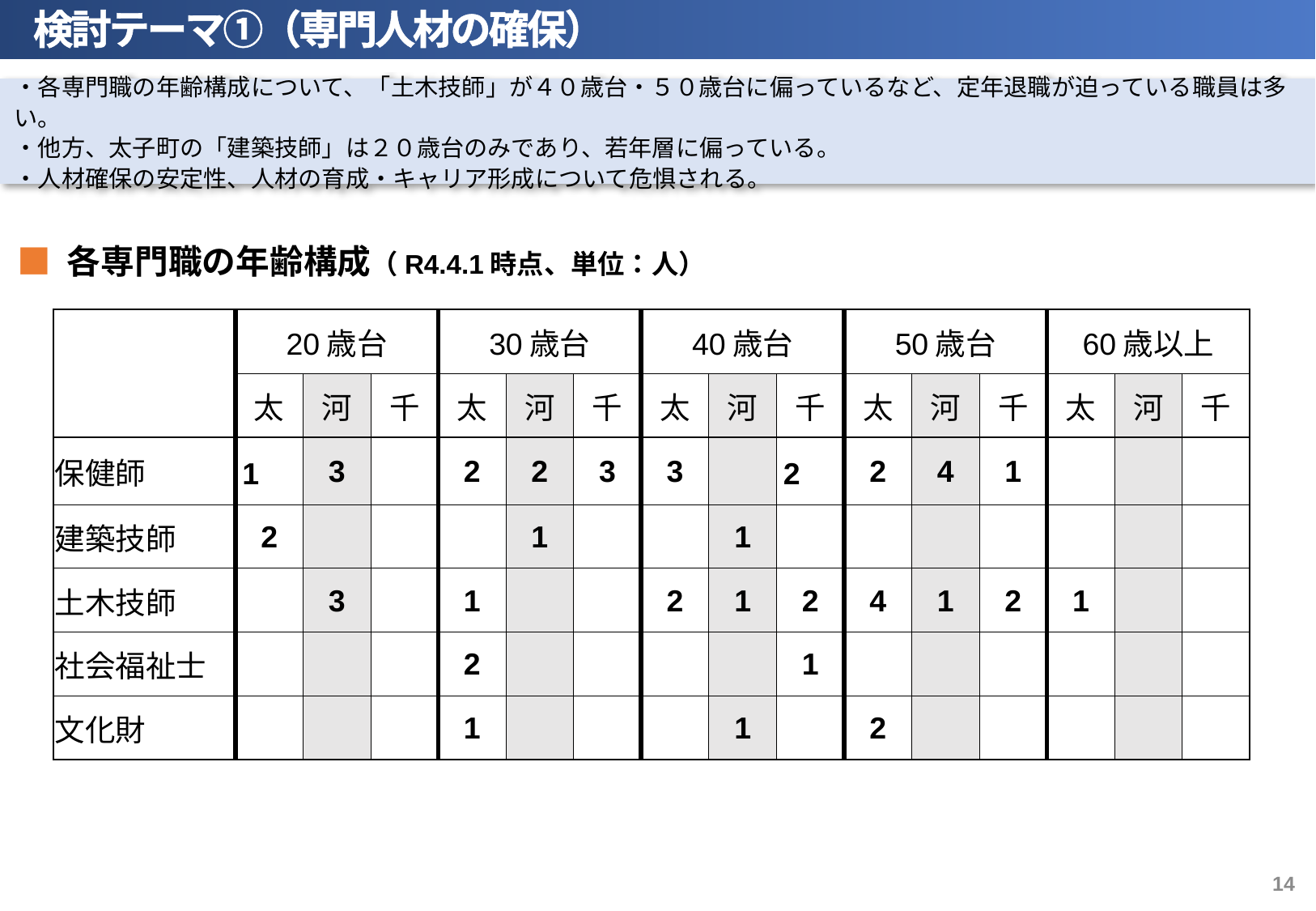

検討テーマ①（専門人材の確保）

・各専門職の年齢構成について、「土木技師」が４０歳台・５０歳台に偏っているなど、定年退職が迫っている職員は多い。
・他方、太子町の「建築技師」は２０歳台のみであり、若年層に偏っている。
・人材確保の安定性、人材の育成・キャリア形成について危惧される。
■ 各専門職の年齢構成（R4.4.1時点、単位：人）
|  | 20歳台 |  |  | 30歳台 |  |  | 40歳台 |  |  | 50歳台 |  |  | 60歳以上 |  |  |
| --- | --- | --- | --- | --- | --- | --- | --- | --- | --- | --- | --- | --- | --- | --- | --- |
|  | 太 | 河 | 千 | 太 | 河 | 千 | 太 | 河 | 千 | 太 | 河 | 千 | 太 | 河 | 千 |
| 保健師 | 1 | 3 |  | 2 | 2 | 3 | 3 |  | 2 | 2 | 4 | 1 |  |  |  |
| 建築技師 | 2 |  |  |  | 1 |  |  | 1 |  |  |  |  |  |  |  |
| 土木技師 |  | 3 |  | 1 |  |  | 2 | 1 | 2 | 4 | 1 | 2 | 1 |  |  |
| 社会福祉士 |  |  |  | 2 |  |  |  |  | 1 |  |  |  |  |  |  |
| 文化財 |  |  |  | 1 |  |  |  | 1 |  | 2 |  |  |  |  |  |
14